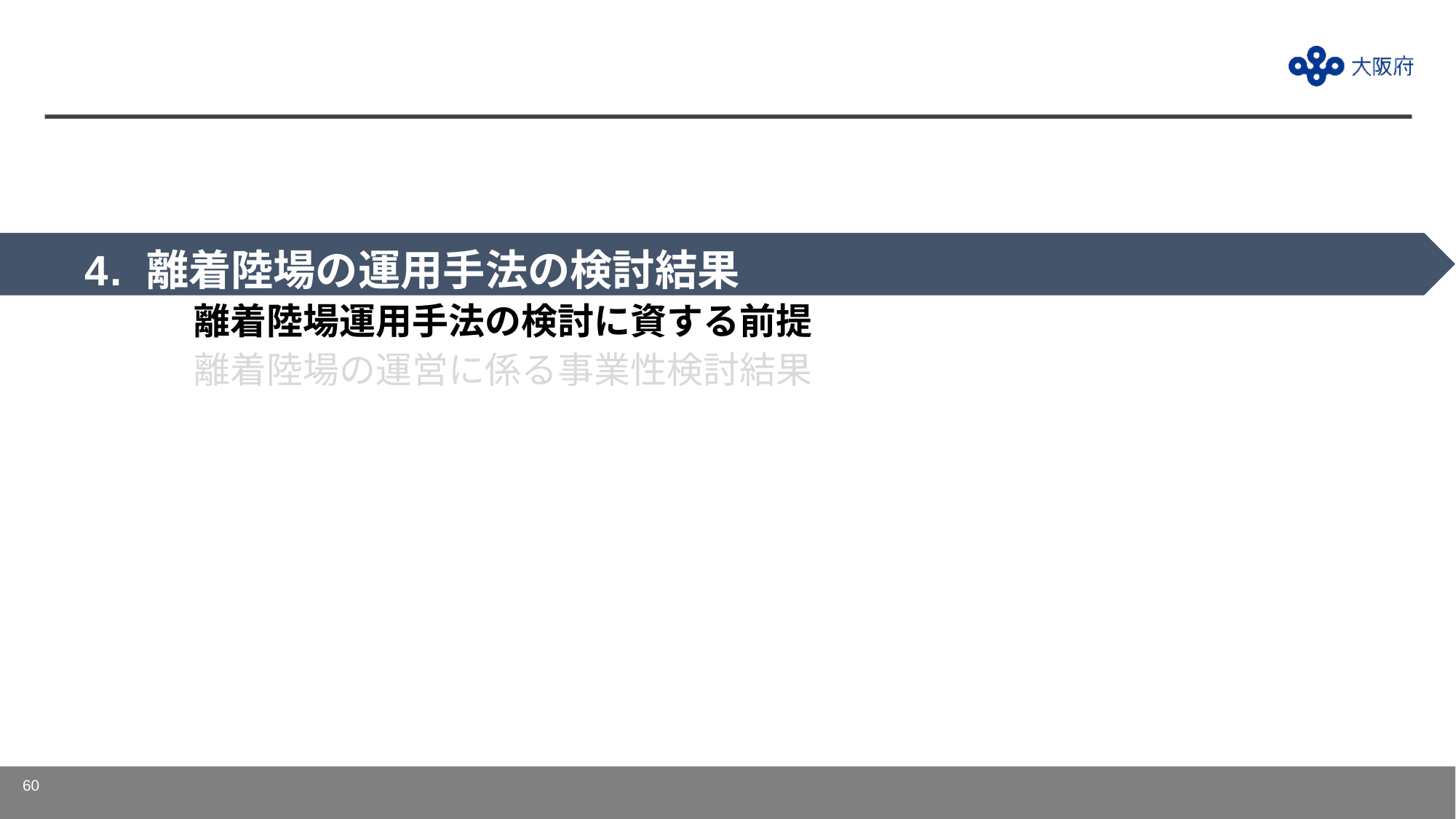

離着陸場の運⽤⼿法の検討結果
	離着陸場運用手法の検討に資する前提
	離着陸場の運営に係る事業性検討結果